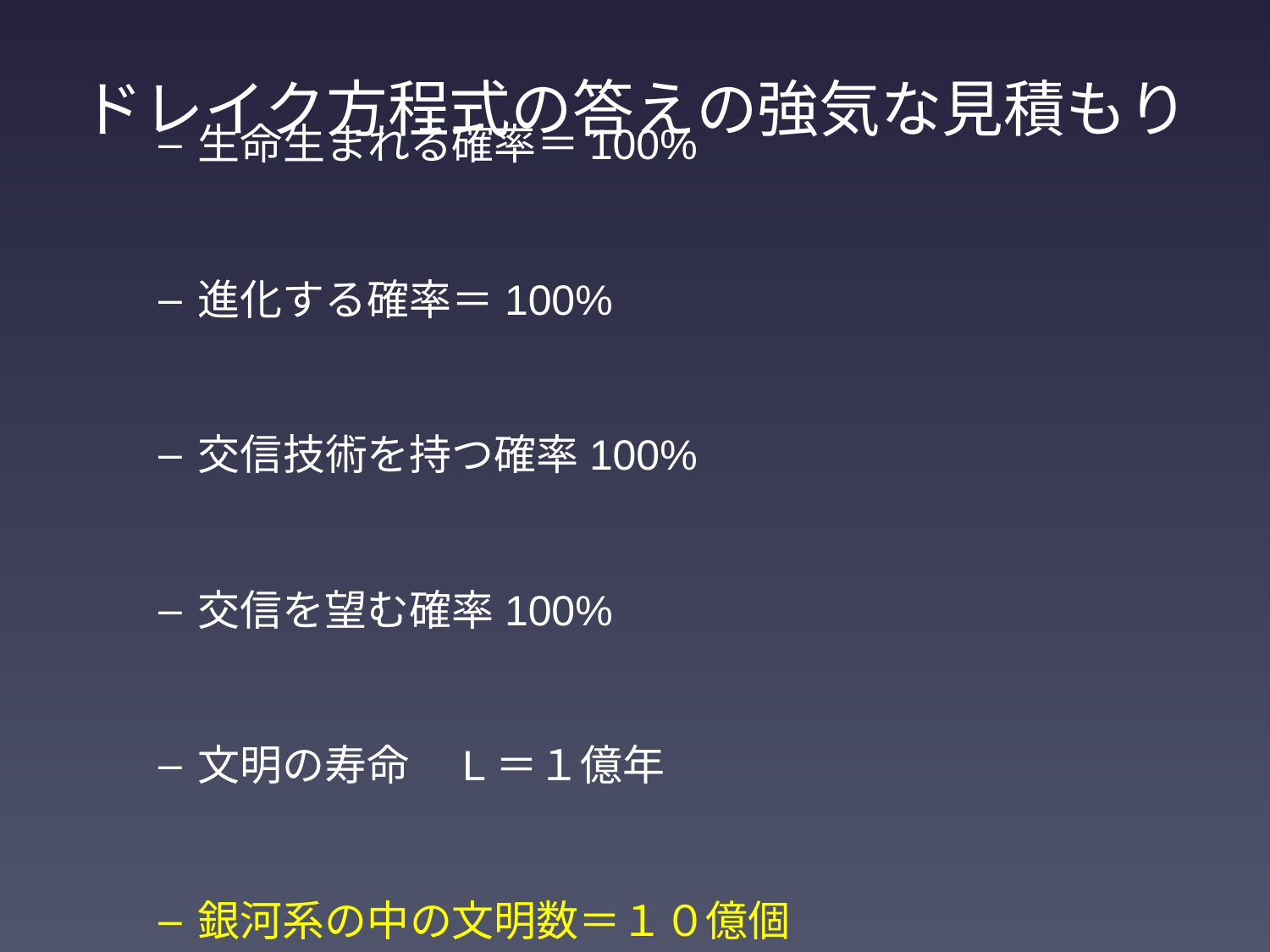

ドレイク方程式の答えの強気な見積もり

生命生まれる確率＝100%

進化する確率＝100%

交信技術を持つ確率100%

交信を望む確率100%

文明の寿命　L＝１億年

銀河系の中の文明数＝１０億個